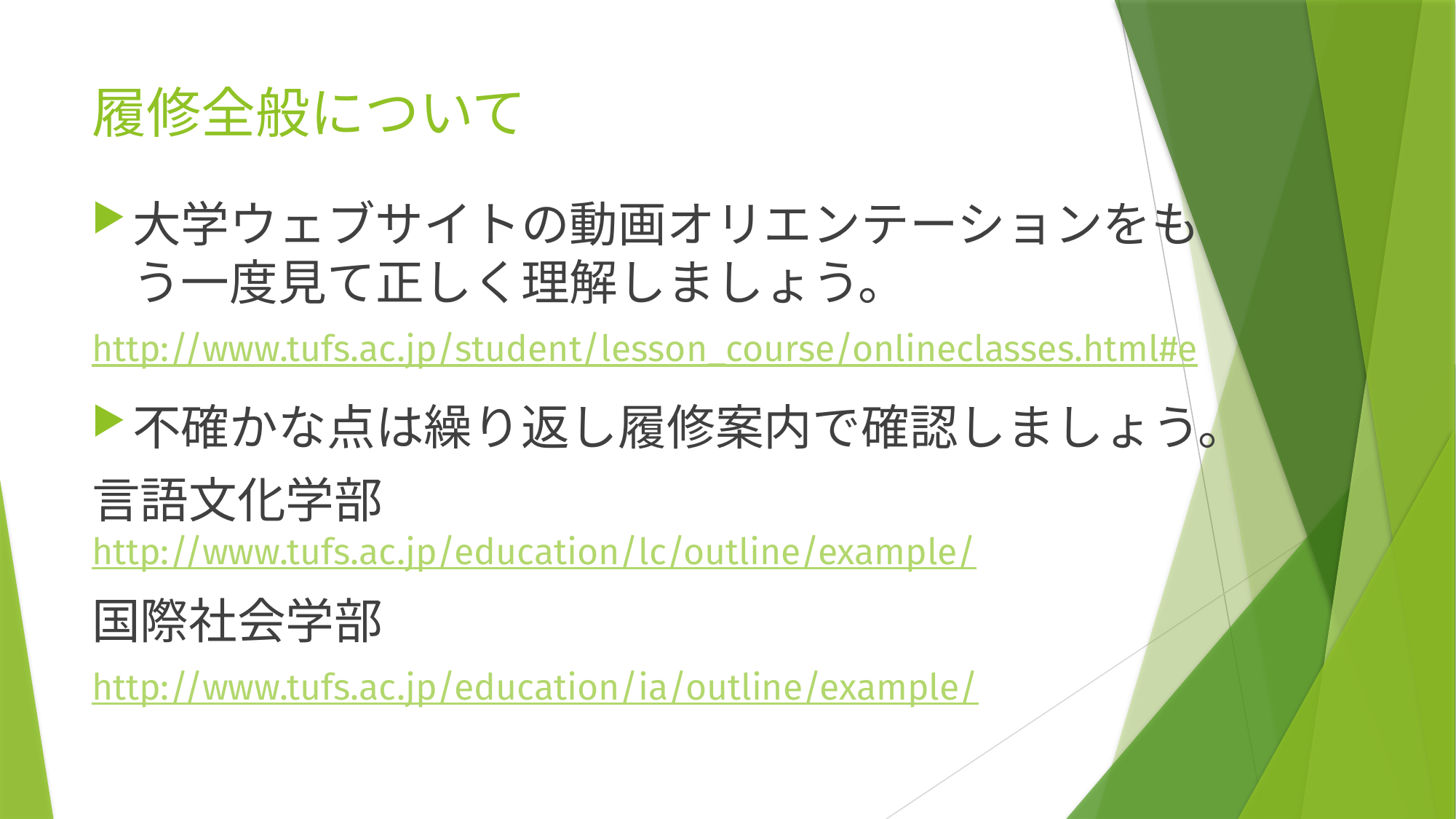

# 履修全般について
大学ウェブサイトの動画オリエンテーションをもう一度見て正しく理解しましょう。
http://www.tufs.ac.jp/student/lesson_course/onlineclasses.html#e
不確かな点は繰り返し履修案内で確認しましょう。
言語文化学部　http://www.tufs.ac.jp/education/lc/outline/example/
国際社会学部
http://www.tufs.ac.jp/education/ia/outline/example/